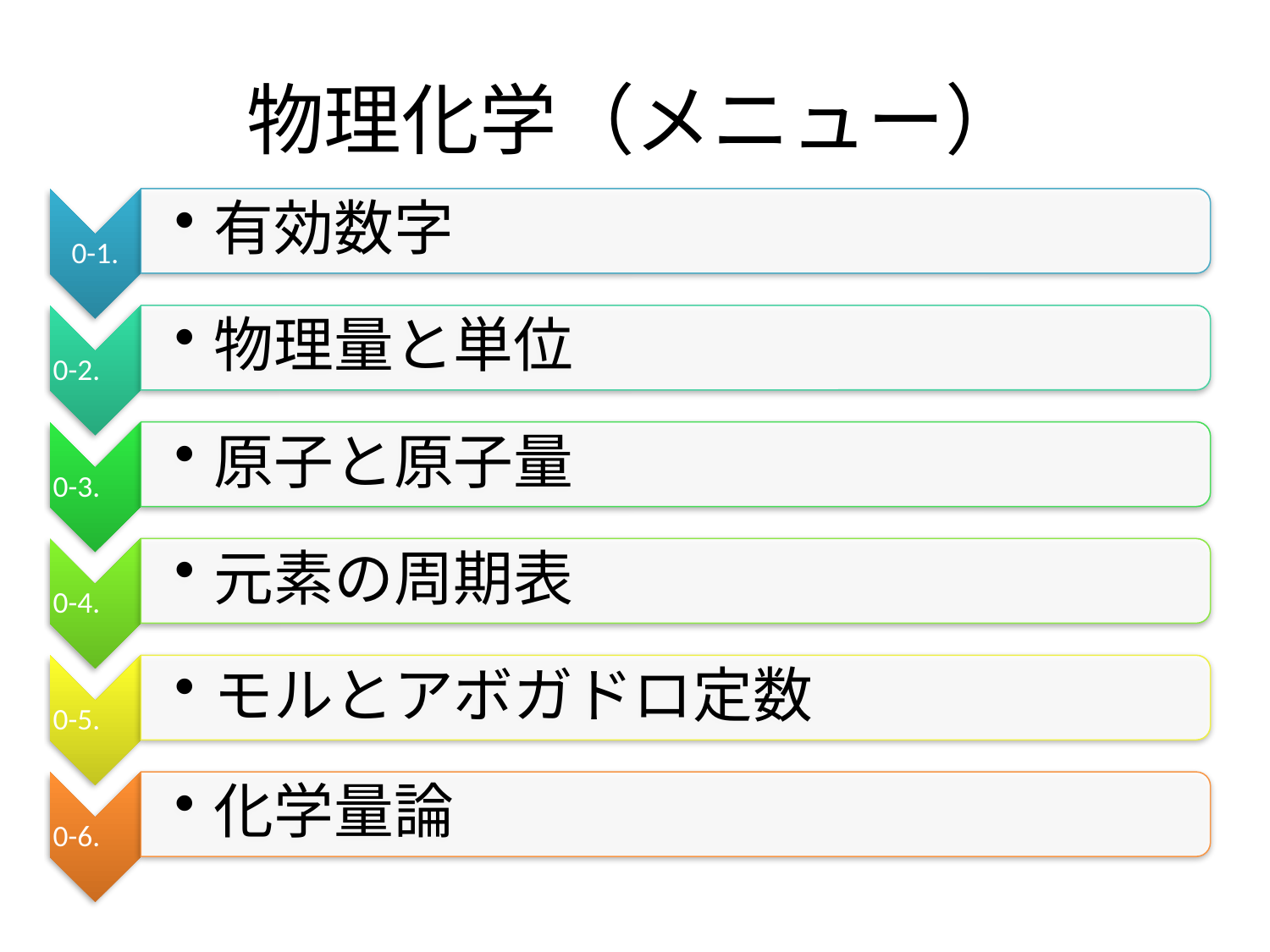

# 物理化学（メニュー）
0-1.
有効数字
0-2.
物理量と単位
0-3.
原子と原子量
0-4.
元素の周期表
0-5.
モルとアボガドロ定数
0-6.
化学量論